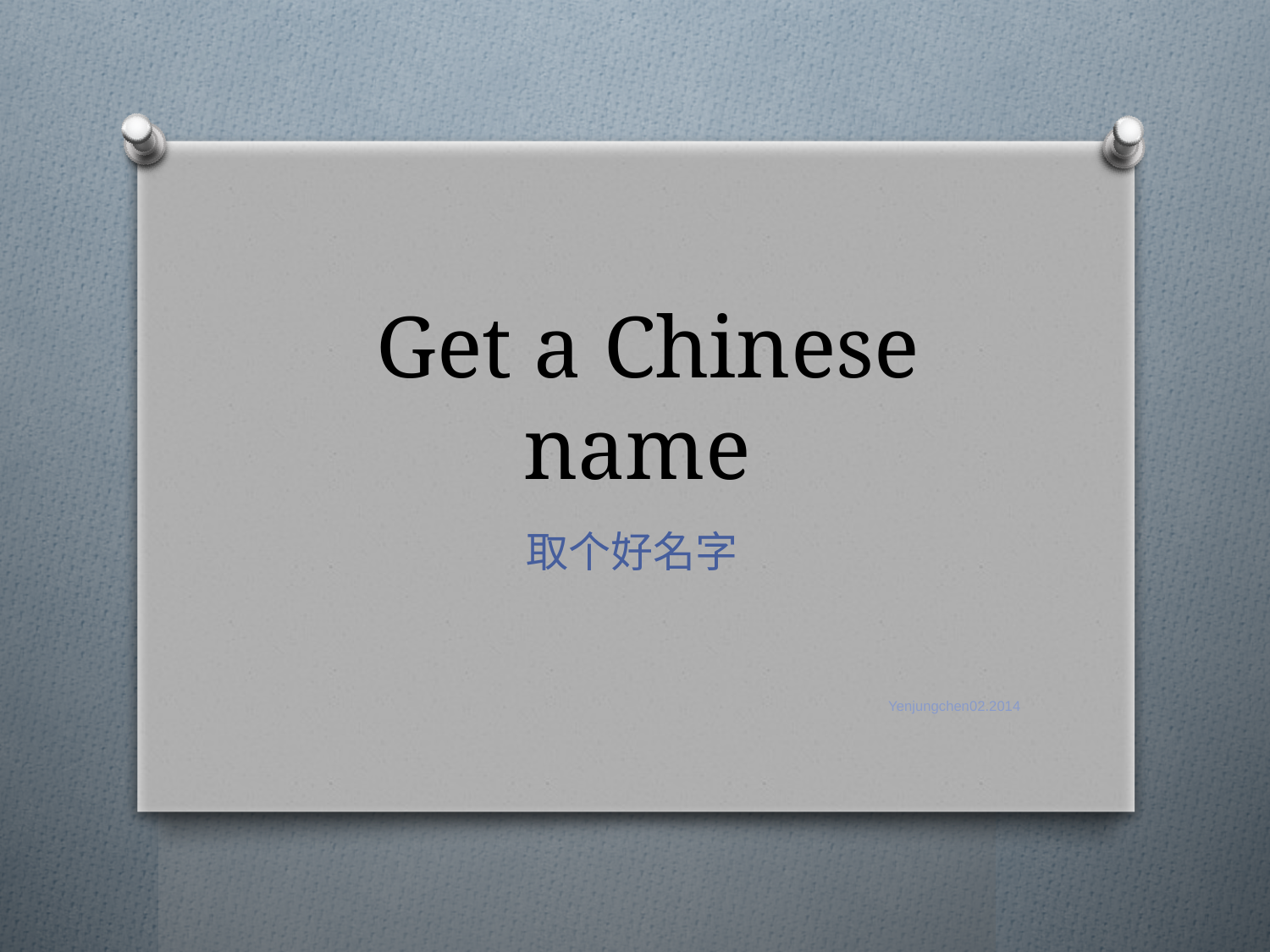

# Get a Chinese name
取个好名字

Yenjungchen02.2014